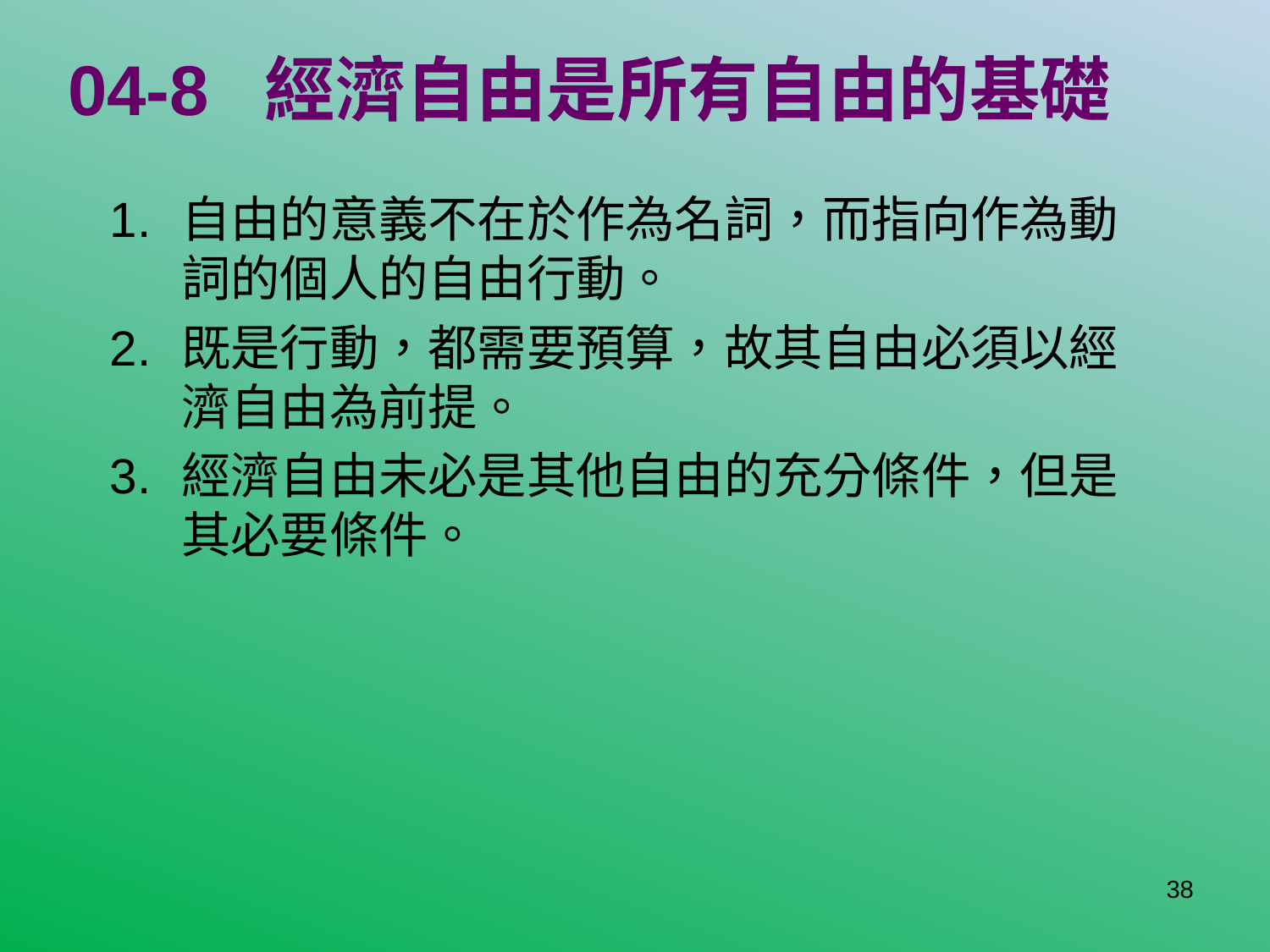

# 04-8  經濟自由是所有自由的基礎
自由的意義不在於作為名詞，而指向作為動詞的個人的自由行動。
既是行動，都需要預算，故其自由必須以經濟自由為前提。
經濟自由未必是其他自由的充分條件，但是其必要條件。

38